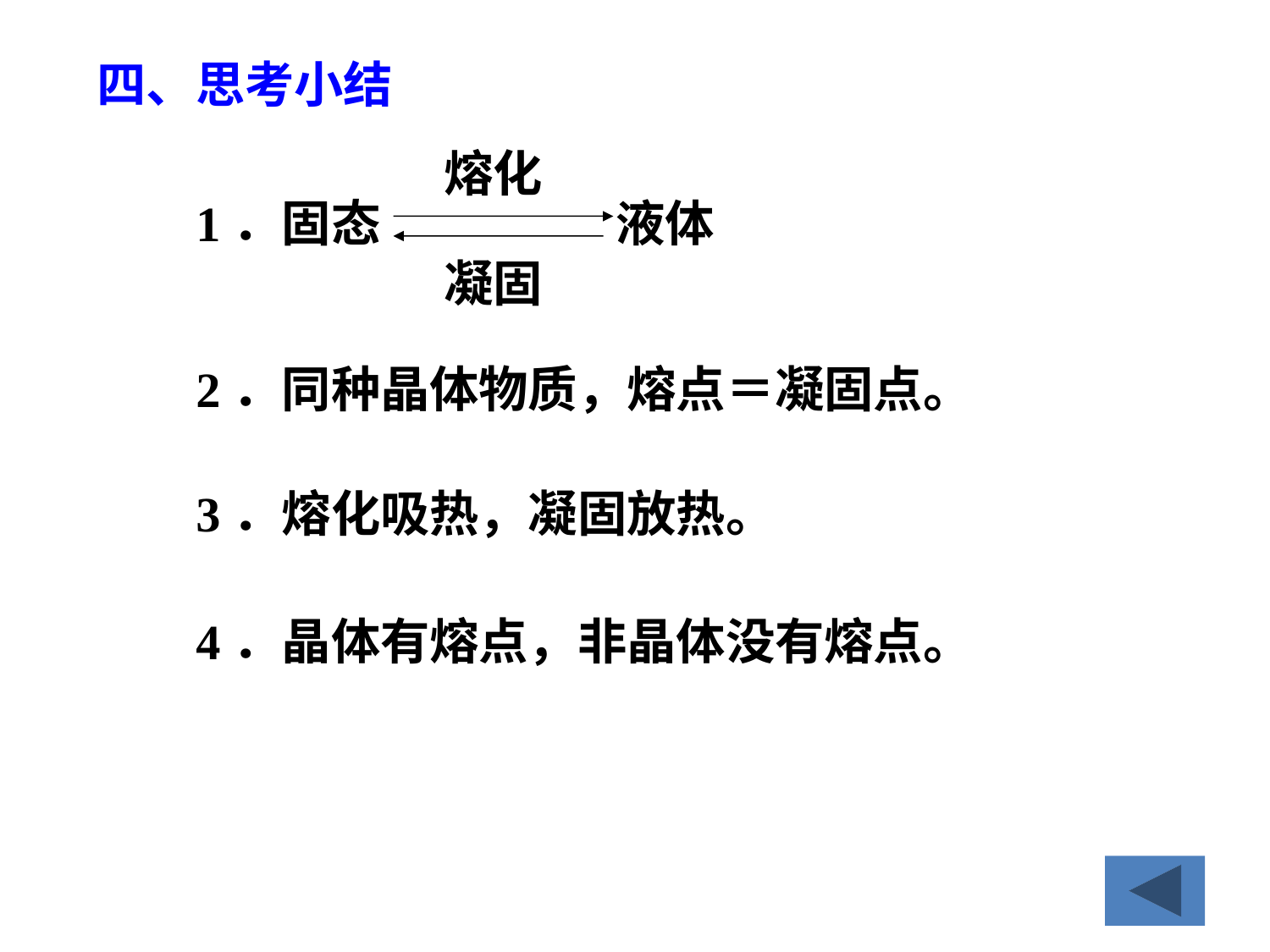

四、思考小结
熔化
1．固态                     液体

凝固
2．同种晶体物质，熔点＝凝固点。
3．熔化吸热，凝固放热。
4．晶体有熔点，非晶体没有熔点。